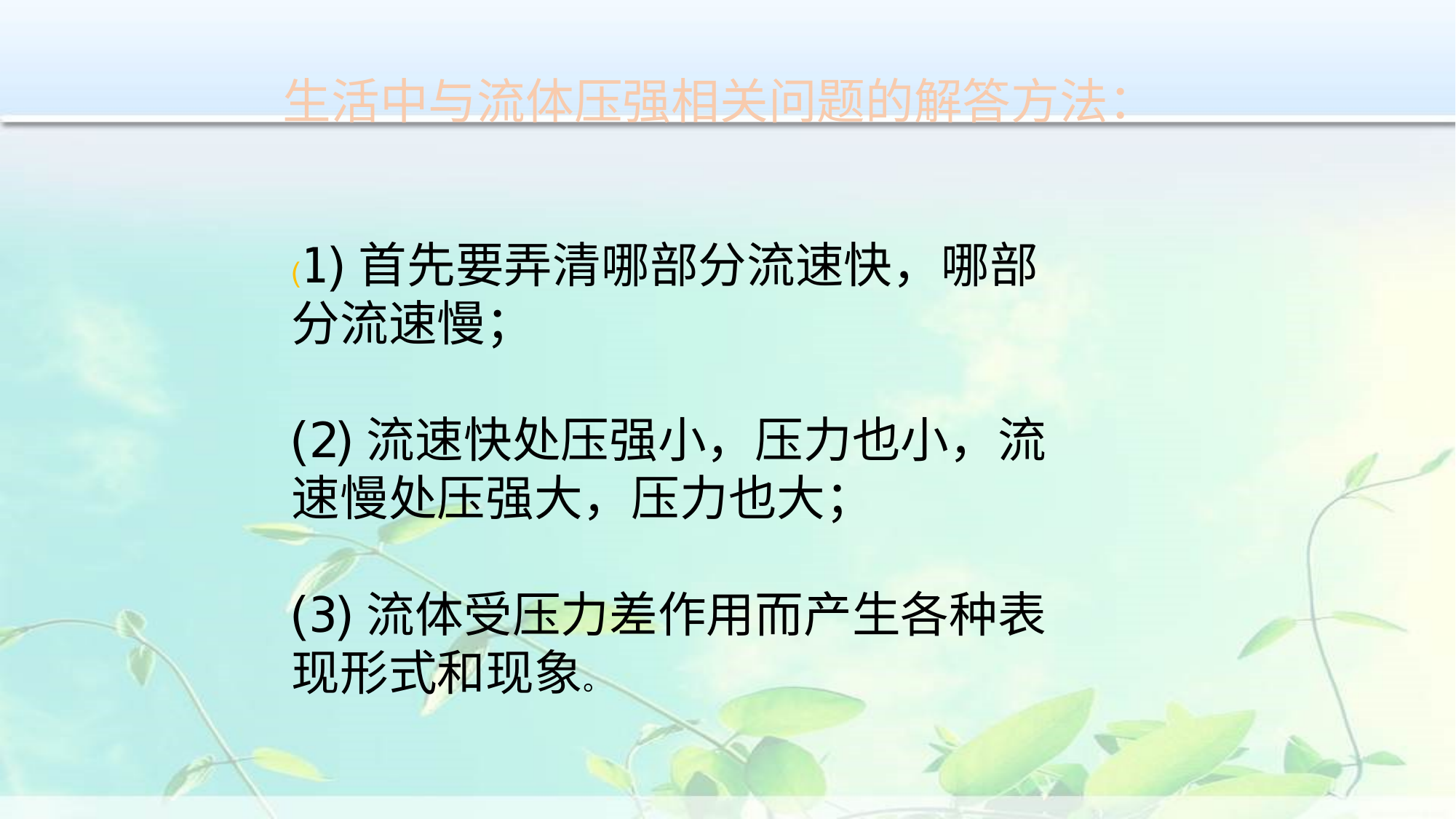

生活中与流体压强相关问题的解答方法：
(1)首先要弄清哪部分流速快，哪部分流速慢；

(2)流速快处压强小，压力也小，流速慢处压强大，压力也大；

(3)流体受压力差作用而产生各种表现形式和现象。